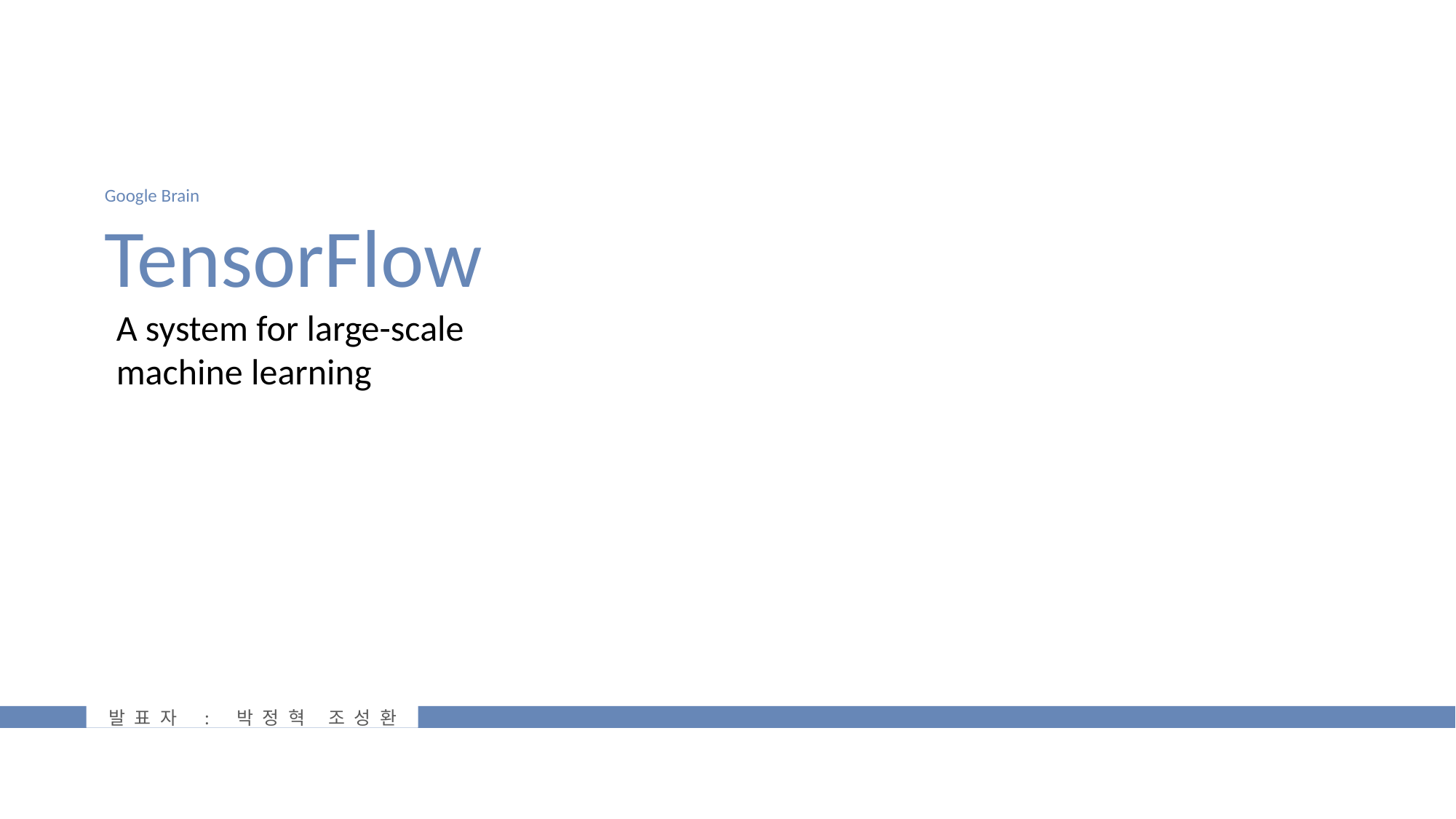

Google Brain
TensorFlow
A system for large-scale machine learning

발표자 : 박정혁 조성환